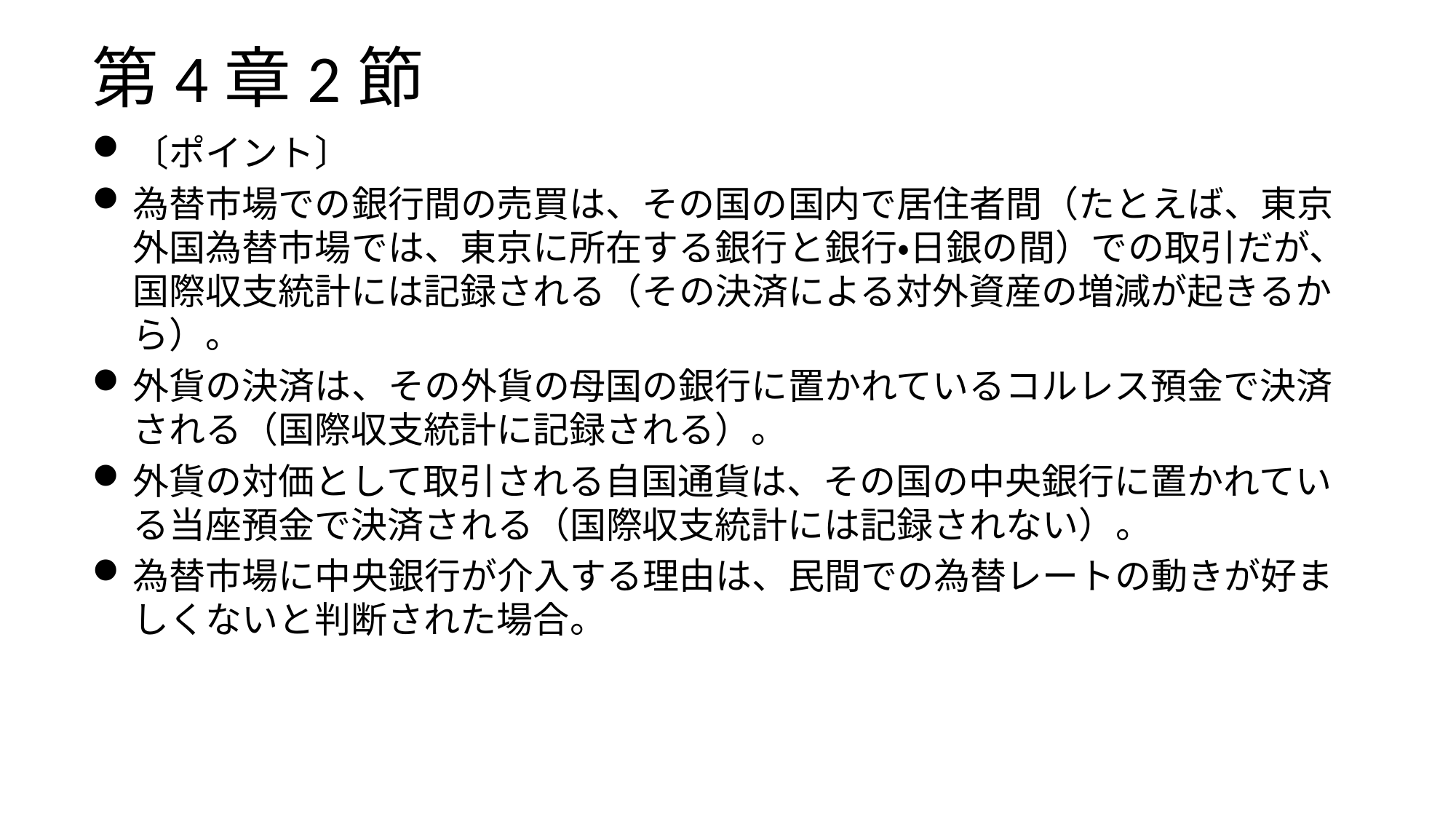

# 第4章2節
〔ポイント〕
為替市場での銀行間の売買は、その国の国内で居住者間（たとえば、東京外国為替市場では、東京に所在する銀行と銀行・日銀の間）での取引だが、国際収支統計には記録される（その決済による対外資産の増減が起きるから）。
外貨の決済は、その外貨の母国の銀行に置かれているコルレス預金で決済される（国際収支統計に記録される）。
外貨の対価として取引される自国通貨は、その国の中央銀行に置かれている当座預金で決済される（国際収支統計には記録されない）。
為替市場に中央銀行が介入する理由は、民間での為替レートの動きが好ましくないと判断された場合。